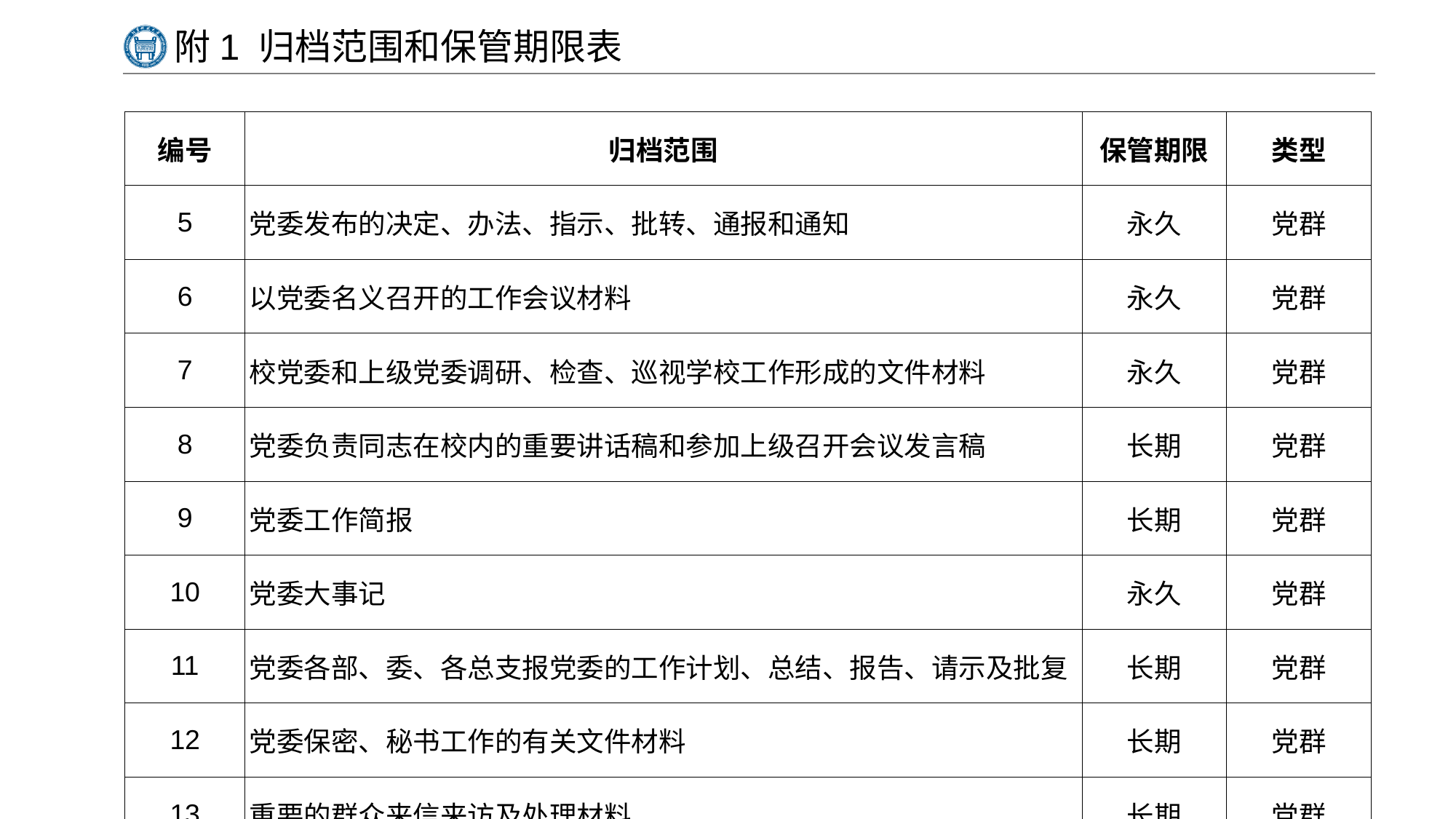

# 附1 归档范围和保管期限表
| 编号 | 归档范围 | 保管期限 | 类型 |
| --- | --- | --- | --- |
| 5 | 党委发布的决定、办法、指示、批转、通报和通知 | 永久 | 党群 |
| 6 | 以党委名义召开的工作会议材料 | 永久 | 党群 |
| 7 | 校党委和上级党委调研、检查、巡视学校工作形成的文件材料 | 永久 | 党群 |
| 8 | 党委负责同志在校内的重要讲话稿和参加上级召开会议发言稿 | 长期 | 党群 |
| 9 | 党委工作简报 | 长期 | 党群 |
| 10 | 党委大事记 | 永久 | 党群 |
| 11 | 党委各部、委、各总支报党委的工作计划、总结、报告、请示及批复 | 长期 | 党群 |
| 12 | 党委保密、秘书工作的有关文件材料 | 长期 | 党群 |
| 13 | 重要的群众来信来访及处理材料 | 长期 | 党群 |